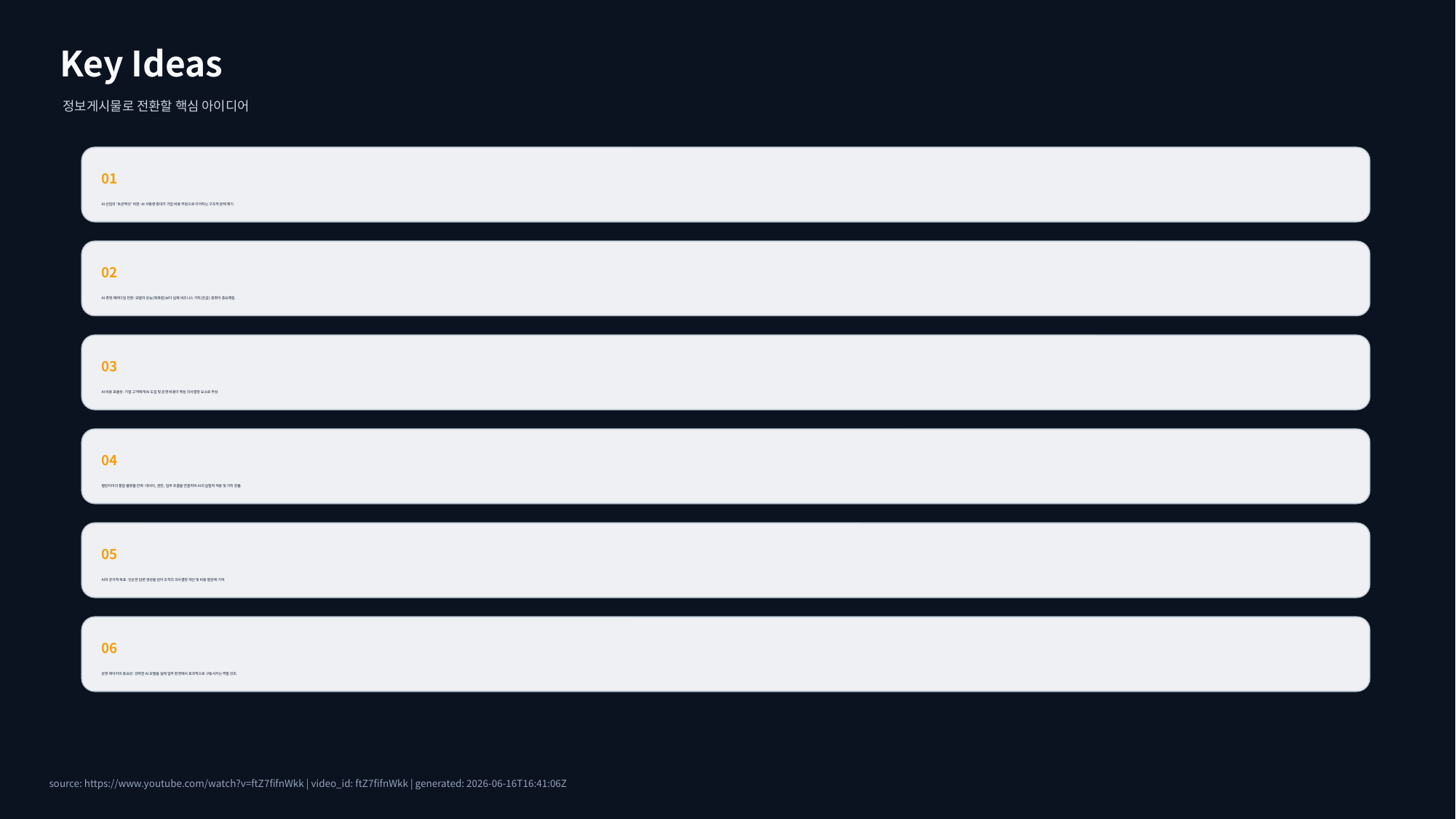

Key Ideas
정보게시물로 전환할 핵심 아이디어

01
AI 산업의 '토큰맥싱' 비판: AI 사용량 증대가 기업 비용 부담으로 이어지는 구조적 문제 제기.

02
AI 경쟁 패러다임 전환: 모델의 성능(똑똑함)보다 실제 비즈니스 가치(돈값) 증명이 중요해짐.

03
AI 비용 효율성: 기업 고객에게 AI 도입 및 운영 비용이 핵심 의사결정 요소로 부상.

04
팔란티어의 통합 플랫폼 전략: 데이터, 권한, 업무 흐름을 연결하여 AI의 실질적 적용 및 가치 창출.

05
AI의 궁극적 목표: 단순한 답변 생성을 넘어 조직의 의사결정 개선 및 비용 절감에 기여.

06
운영 레이어의 중요성: 강력한 AI 모델을 실제 업무 환경에서 효과적으로 구동시키는 역할 강조.
source: https://www.youtube.com/watch?v=ftZ7fifnWkk | video_id: ftZ7fifnWkk | generated: 2026-06-16T16:41:06Z